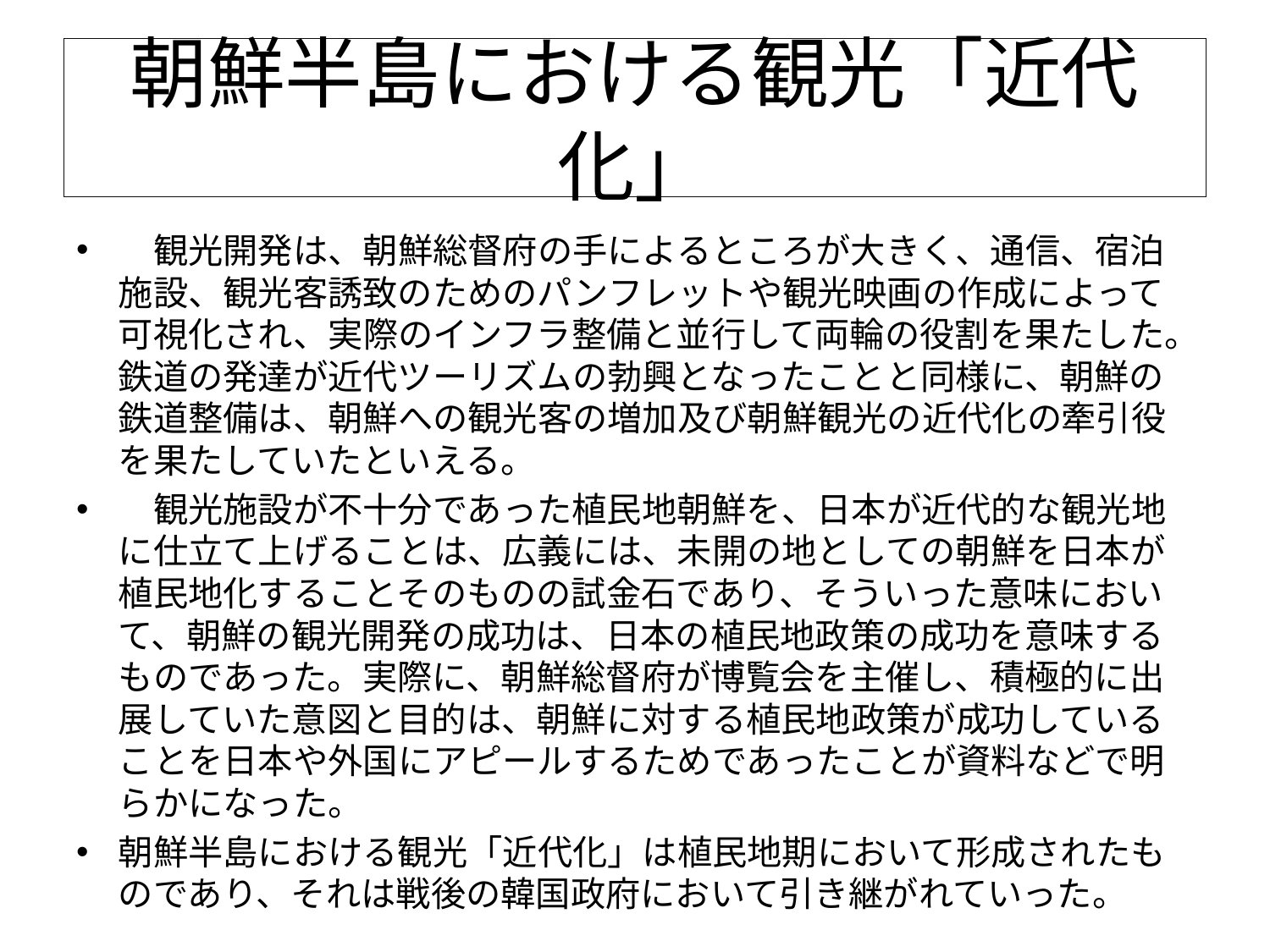

# 朝鮮半島における観光「近代化」
　観光開発は、朝鮮総督府の手によるところが大きく、通信、宿泊施設、観光客誘致のためのパンフレットや観光映画の作成によって可視化され、実際のインフラ整備と並行して両輪の役割を果たした。鉄道の発達が近代ツーリズムの勃興となったことと同様に、朝鮮の鉄道整備は、朝鮮への観光客の増加及び朝鮮観光の近代化の牽引役を果たしていたといえる。
　観光施設が不十分であった植民地朝鮮を、日本が近代的な観光地に仕立て上げることは、広義には、未開の地としての朝鮮を日本が植民地化することそのものの試金石であり、そういった意味において、朝鮮の観光開発の成功は、日本の植民地政策の成功を意味するものであった。実際に、朝鮮総督府が博覧会を主催し、積極的に出展していた意図と目的は、朝鮮に対する植民地政策が成功していることを日本や外国にアピールするためであったことが資料などで明らかになった。
朝鮮半島における観光「近代化」は植民地期において形成されたものであり、それは戦後の韓国政府において引き継がれていった。